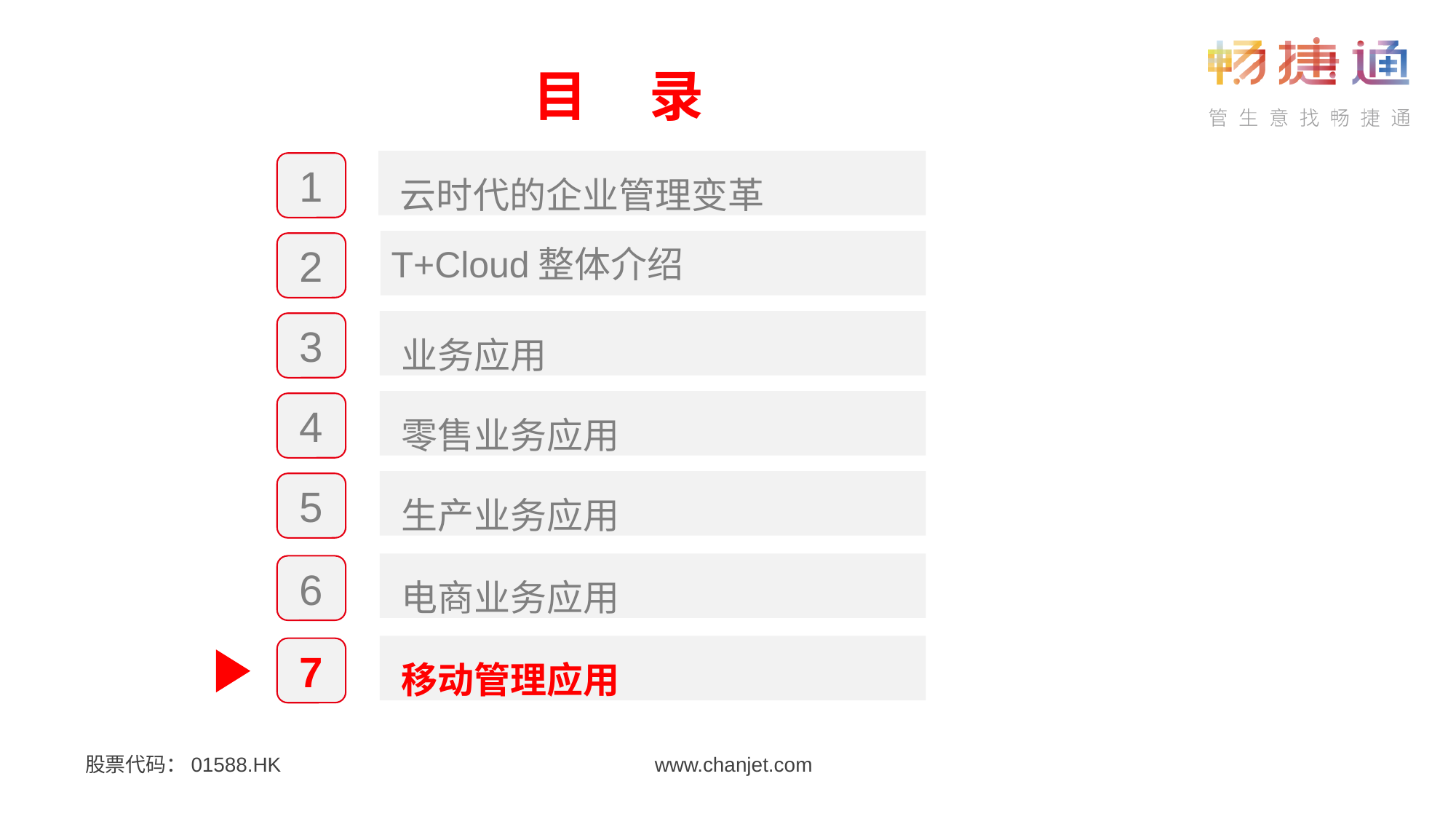

目     录
云时代的企业管理变革
1
T+Cloud整体介绍
2
业务应用
3
零售业务应用
4
生产业务应用
5
电商业务应用
6
移动管理应用
7